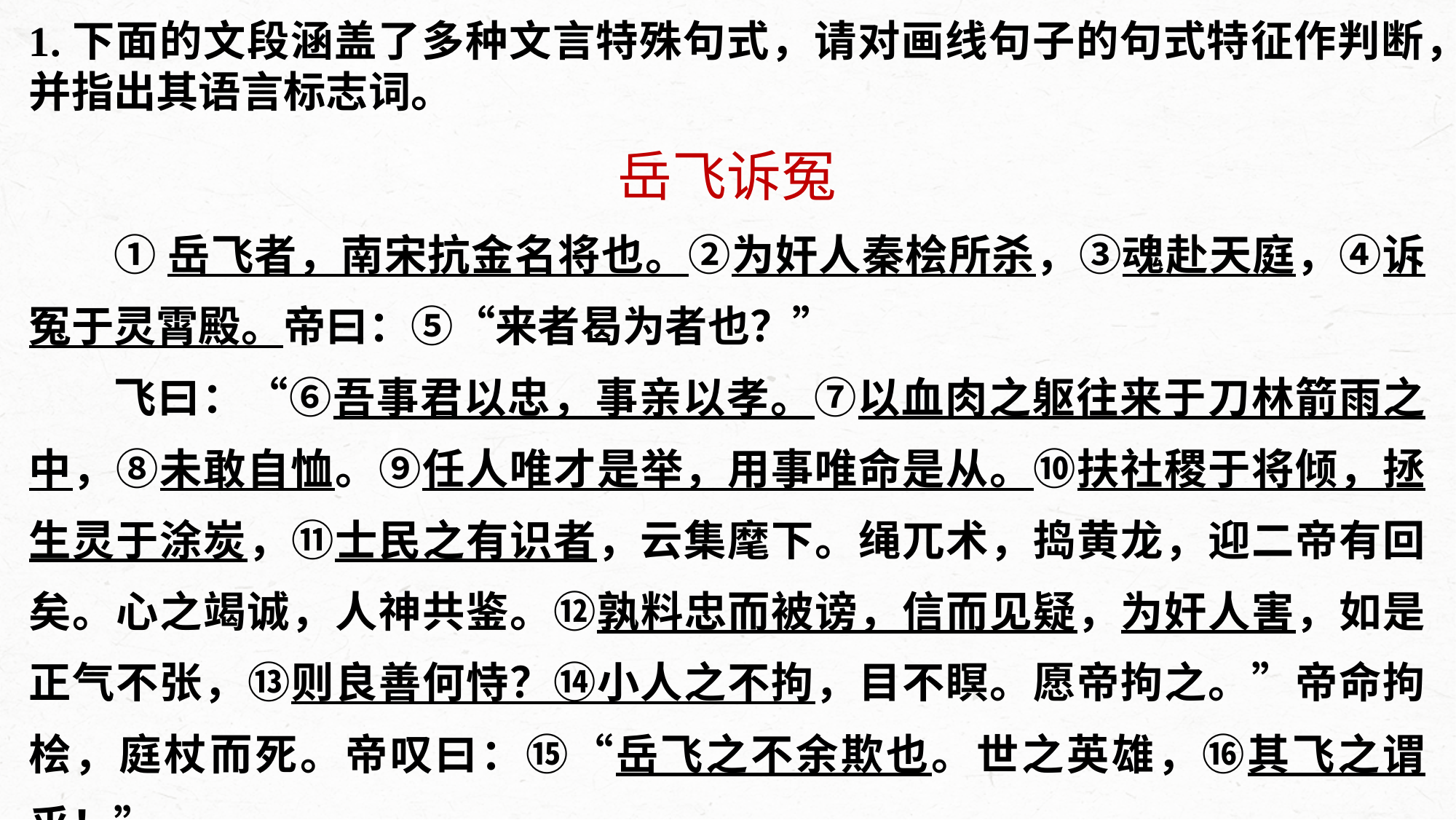

1.下面的文段涵盖了多种文言特殊句式，请对画线句子的句式特征作判断，并指出其语言标志词。
岳飞诉冤
①岳飞者，南宋抗金名将也。②为奸人秦桧所杀，③魂赴天庭，④诉冤于灵霄殿。帝曰：⑤“来者曷为者也？”
飞曰：“⑥吾事君以忠，事亲以孝。⑦以血肉之躯往来于刀林箭雨之中，⑧未敢自恤。⑨任人唯才是举，用事唯命是从。⑩扶社稷于将倾，拯生灵于涂炭，⑪士民之有识者，云集麾下。绳兀术，捣黄龙，迎二帝有回矣。心之竭诚，人神共鉴。⑫孰料忠而被谤，信而见疑，为奸人害，如是正气不张，⑬则良善何恃？⑭小人之不拘，目不瞑。愿帝拘之。”帝命拘桧，庭杖而死。帝叹曰：⑮“岳飞之不余欺也。世之英雄，⑯其飞之谓乎！”